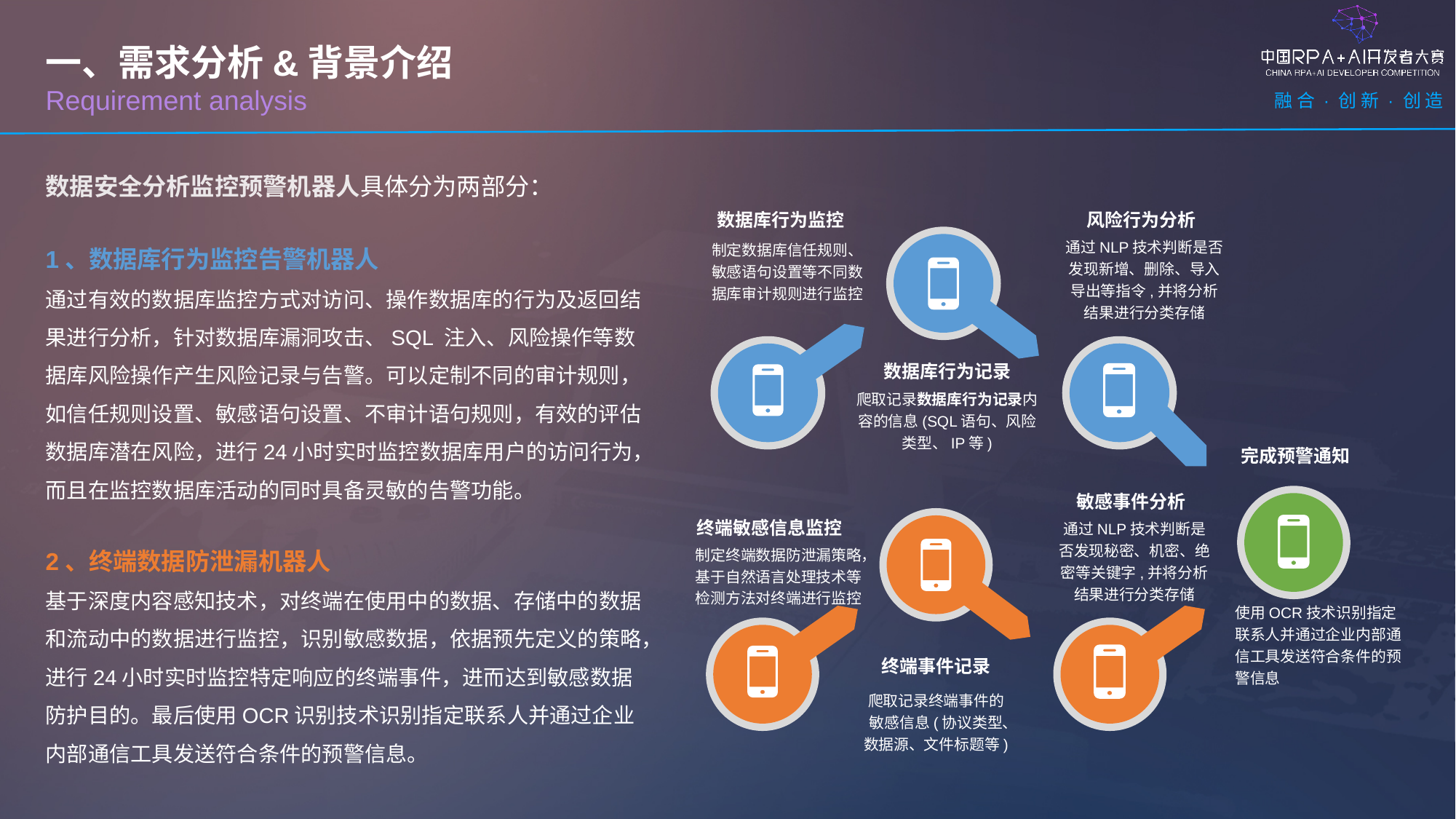

一、需求分析&背景介绍
Requirement analysis
数据安全分析监控预警机器人具体分为两部分：

1、数据库行为监控告警机器人
通过有效的数据库监控方式对访问、操作数据库的行为及返回结果进行分析，针对数据库漏洞攻击、SQL 注入、风险操作等数据库风险操作产生风险记录与告警。可以定制不同的审计规则，如信任规则设置、敏感语句设置、不审计语句规则，有效的评估数据库潜在风险，进行24小时实时监控数据库用户的访问行为，而且在监控数据库活动的同时具备灵敏的告警功能。

2、终端数据防泄漏机器人
基于深度内容感知技术，对终端在使用中的数据、存储中的数据和流动中的数据进行监控，识别敏感数据，依据预先定义的策略，进行24小时实时监控特定响应的终端事件，进而达到敏感数据防护目的。最后使用OCR识别技术识别指定联系人并通过企业内部通信工具发送符合条件的预警信息。
数据库行为监控
制定数据库信任规则、敏感语句设置等不同数据库审计规则进行监控
风险行为分析
通过NLP技术判断是否发现新增、删除、导入导出等指令,并将分析结果进行分类存储

数据库行为记录
爬取记录数据库行为记录内容的信息(SQL语句、风险类型、IP等)

完成预警通知

敏感事件分析
通过NLP技术判断是否发现秘密、机密、绝密等关键字,并将分析结果进行分类存储

终端敏感信息监控
制定终端数据防泄漏策略，基于自然语言处理技术等检测方法对终端进行监控

使用OCR技术识别指定联系人并通过企业内部通信工具发送符合条件的预警信息

终端事件记录

爬取记录终端事件的敏感信息(协议类型、数据源、文件标题等)